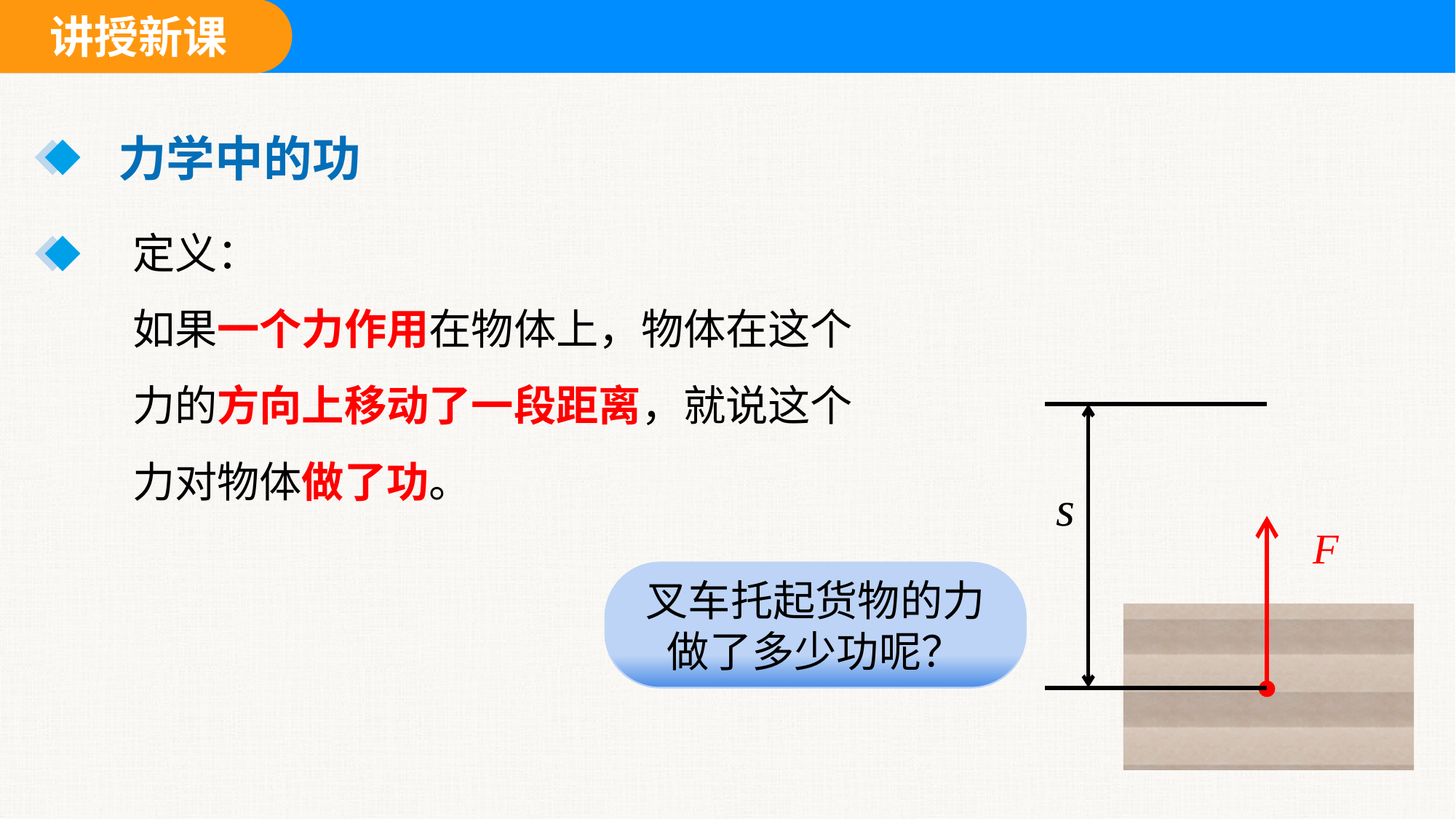

力学中的功

定义：
如果一个力作用在物体上，物体在这个力的方向上移动了一段距离，就说这个力对物体做了功。

s
F

叉车托起货物的力做了功。
叉车托起货物的力做了多少功呢？